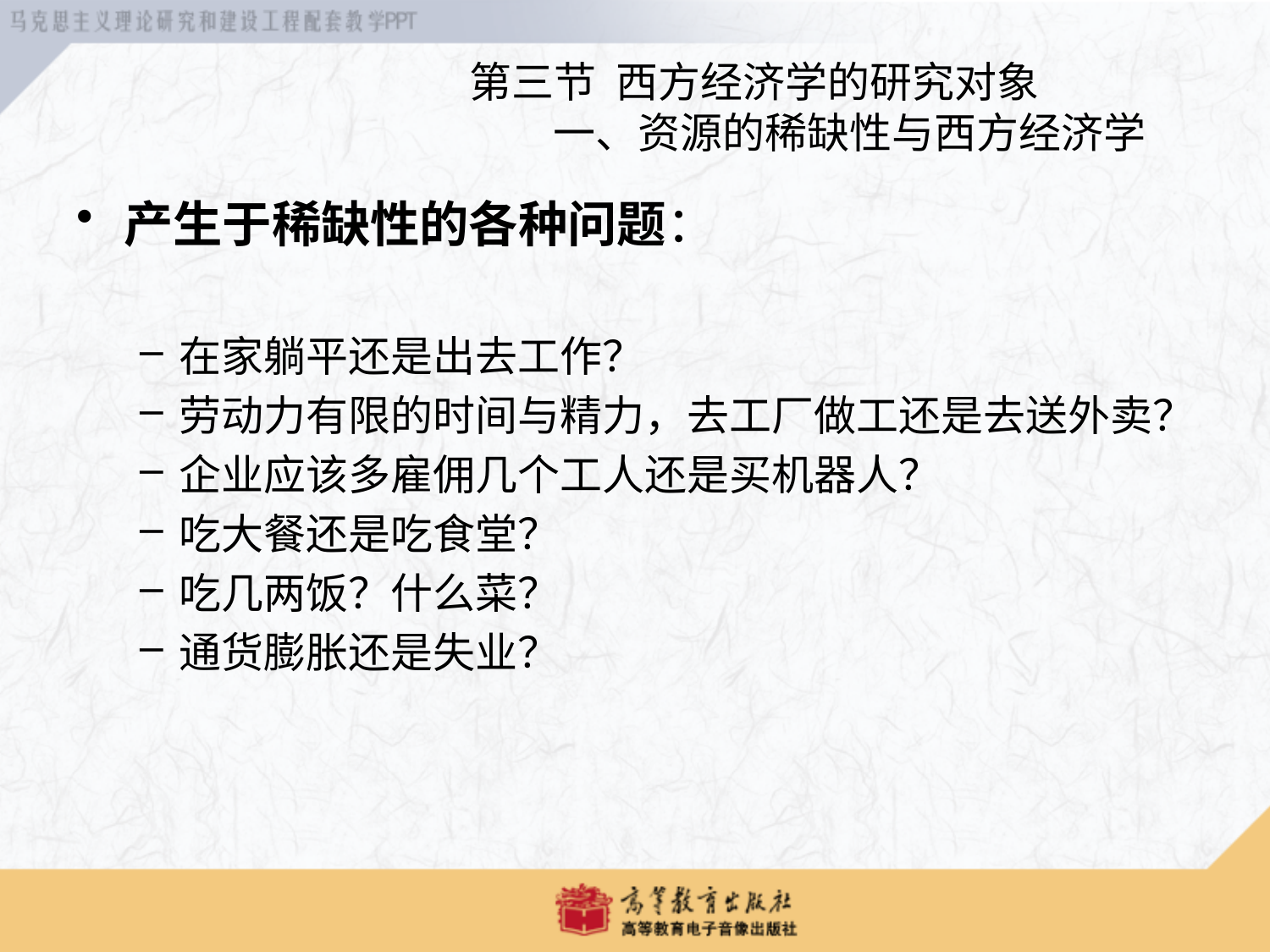

第三节  西方经济学的研究对象
                                            一、资源的稀缺性与西方经济学
产生于稀缺性的各种问题：

在家躺平还是出去工作？
劳动力有限的时间与精力，去工厂做工还是去送外卖？
企业应该多雇佣几个工人还是买机器人？
吃大餐还是吃食堂？
吃几两饭？什么菜？
通货膨胀还是失业？